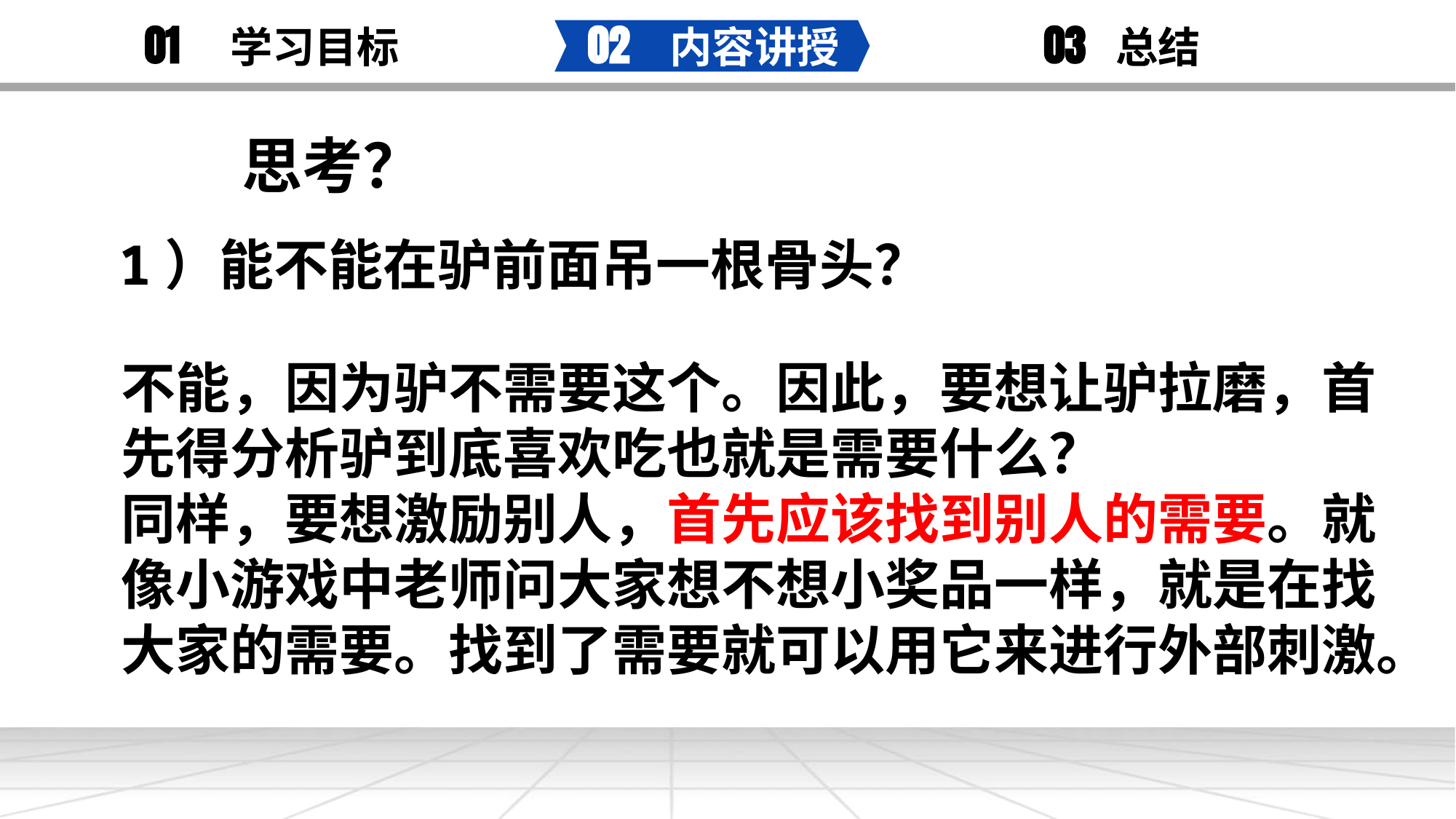

02   内容讲授
03  总结
01    学习目标

思考？
1）能不能在驴前面吊一根骨头？

不能，因为驴不需要这个。因此，要想让驴拉磨，首先得分析驴到底喜欢吃也就是需要什么？
同样，要想激励别人，首先应该找到别人的需要。就像小游戏中老师问大家想不想小奖品一样，就是在找大家的需要。找到了需要就可以用它来进行外部刺激。